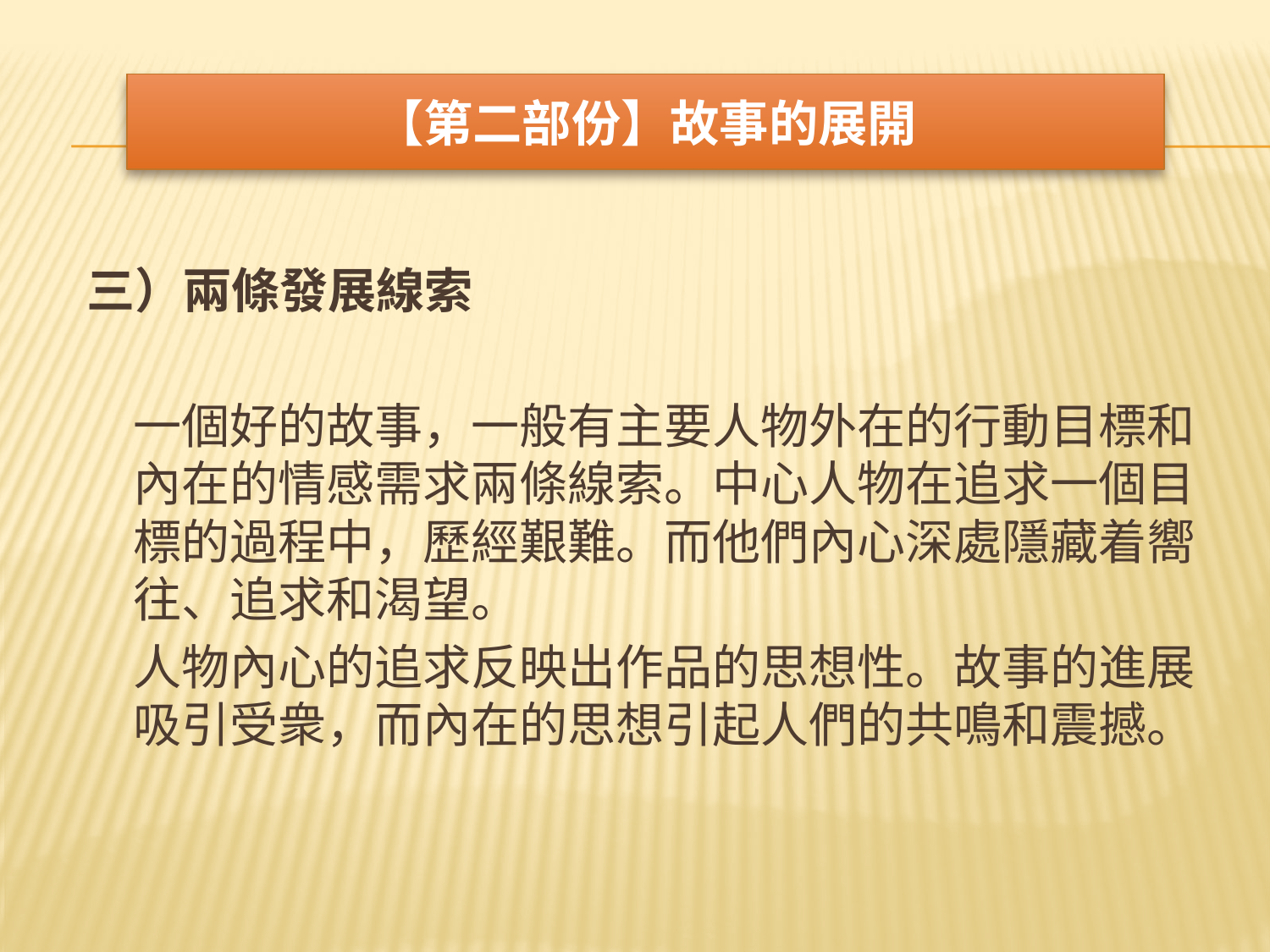

# 【第二部份】故事的展開
三）兩條發展線索

		一個好的故事，一般有主要人物外在的行動目標和內在的情感需求兩條線索。中心人物在追求一個目標的過程中，歷經艱難。而他們內心深處隱藏着嚮往、追求和渴望。
		人物內心的追求反映出作品的思想性。故事的進展吸引受衆，而內在的思想引起人們的共鳴和震撼。